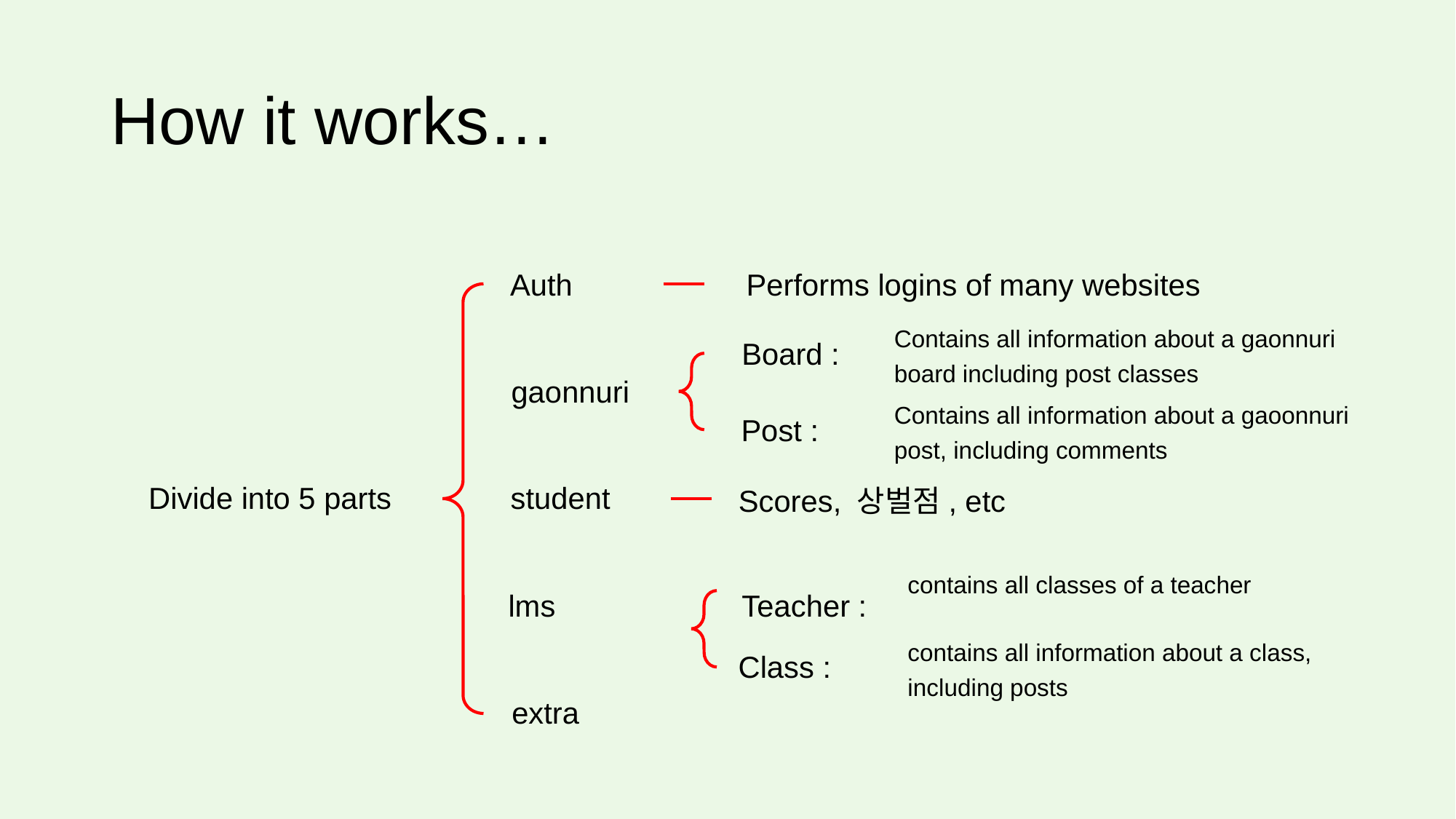

# How it works…
Performs logins of many websites
Auth

Contains all information about a gaonnuri board including post classes
Board :

gaonnuri
Contains all information about a gaoonnuri post, including comments
Post :
Divide into 5 parts
student
Scores, 상벌점, etc
contains all classes of a teacher
lms
Teacher :

contains all information about a class, including posts
Class :
extra